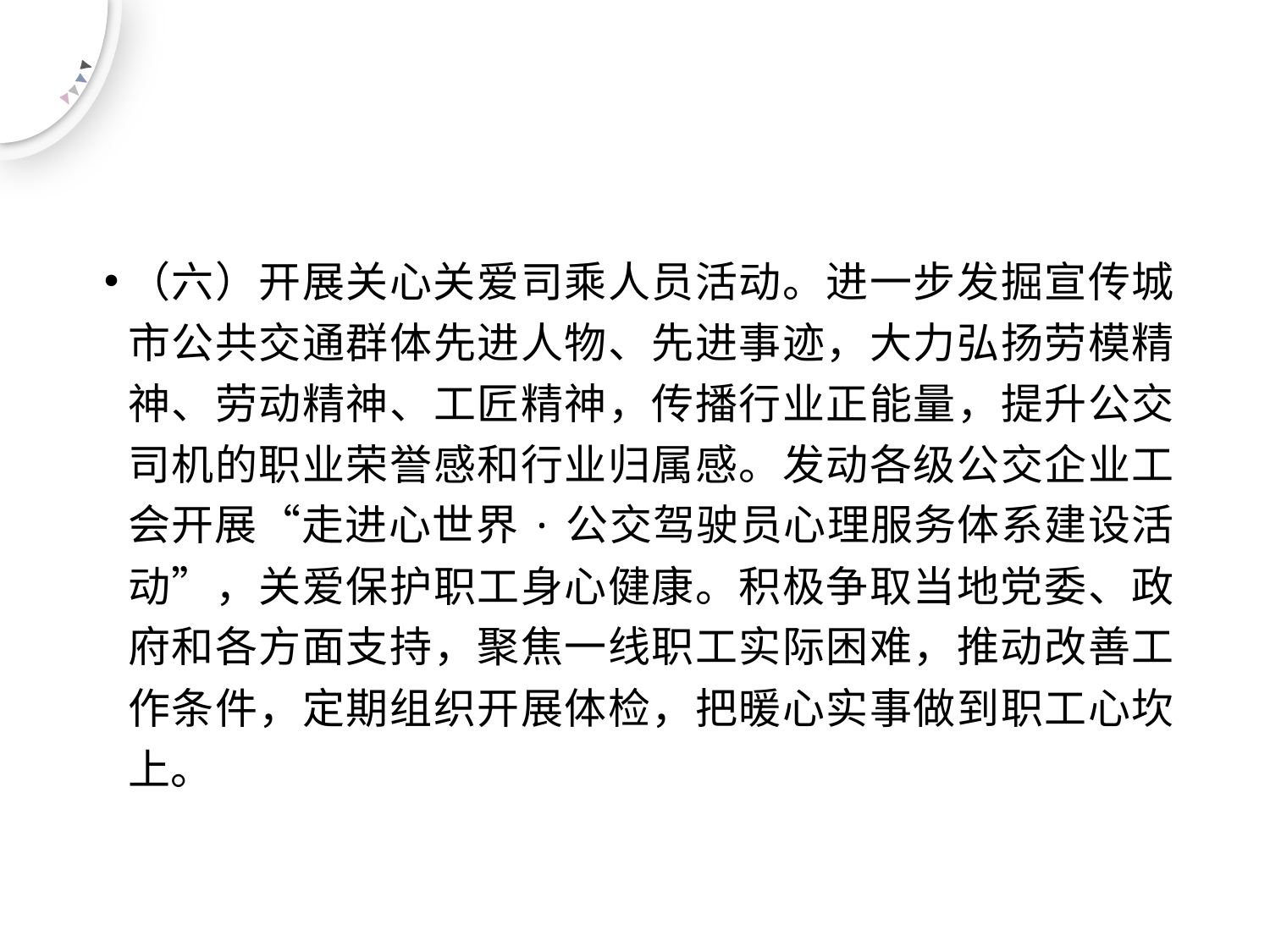

#
（六）开展关心关爱司乘人员活动。进一步发掘宣传城市公共交通群体先进人物、先进事迹，大力弘扬劳模精神、劳动精神、工匠精神，传播行业正能量，提升公交司机的职业荣誉感和行业归属感。发动各级公交企业工会开展“走进心世界·公交驾驶员心理服务体系建设活动”，关爱保护职工身心健康。积极争取当地党委、政府和各方面支持，聚焦一线职工实际困难，推动改善工作条件，定期组织开展体检，把暖心实事做到职工心坎上。